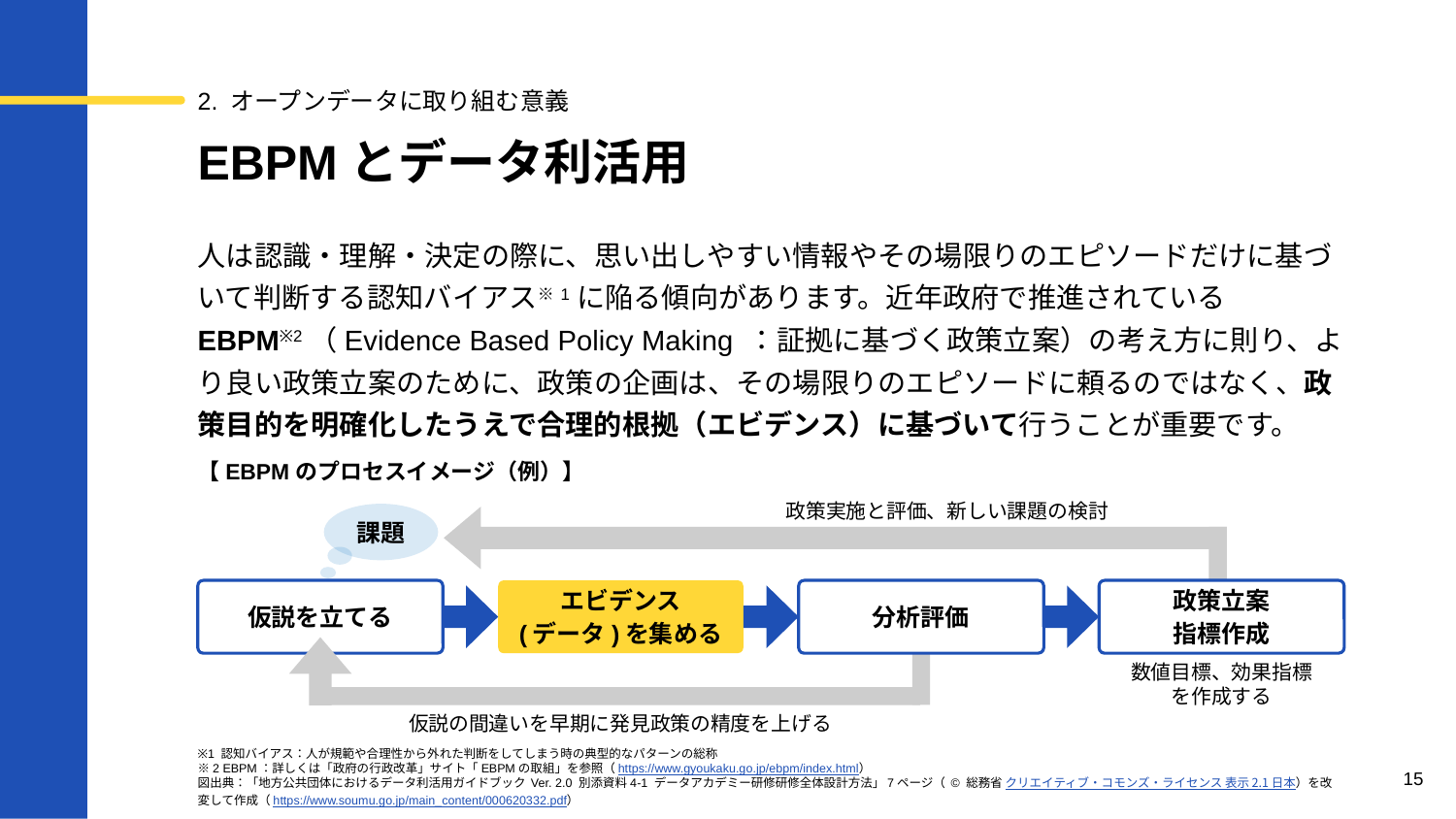

2. オープンデータに取り組む意義
# EBPMとデータ利活用
人は認識・理解・決定の際に、思い出しやすい情報やその場限りのエピソードだけに基づいて判断する認知バイアス※1に陥る傾向があります。近年政府で推進されているEBPM※2（Evidence Based Policy Making ：証拠に基づく政策立案）の考え方に則り、より良い政策立案のために、政策の企画は、その場限りのエピソードに頼るのではなく、政策目的を明確化したうえで合理的根拠（エビデンス）に基づいて行うことが重要です。

【EBPMのプロセスイメージ（例）】
政策実施と評価、新しい課題の検討
課題

仮説を立てる
エビデンス
(データ)を集める
分析評価
政策立案
指標作成

数値目標、効果指標
を作成する
仮説の間違いを早期に発見政策の精度を上げる
※1 認知バイアス：人が規範や合理性から外れた判断をしてしまう時の典型的なパターンの総称
※2 EBPM：詳しくは「政府の行政改革」サイト「EBPMの取組」を参照（https://www.gyoukaku.go.jp/ebpm/index.html）
図出典：「地方公共団体におけるデータ利活用ガイドブック Ver. 2.0 別添資料4-1 データアカデミー研修研修全体設計方法」7ページ（ © 総務省 クリエイティブ・コモンズ・ライセンス 表示 2.1 日本）を改変して作成（https://www.soumu.go.jp/main_content/000620332.pdf）
15